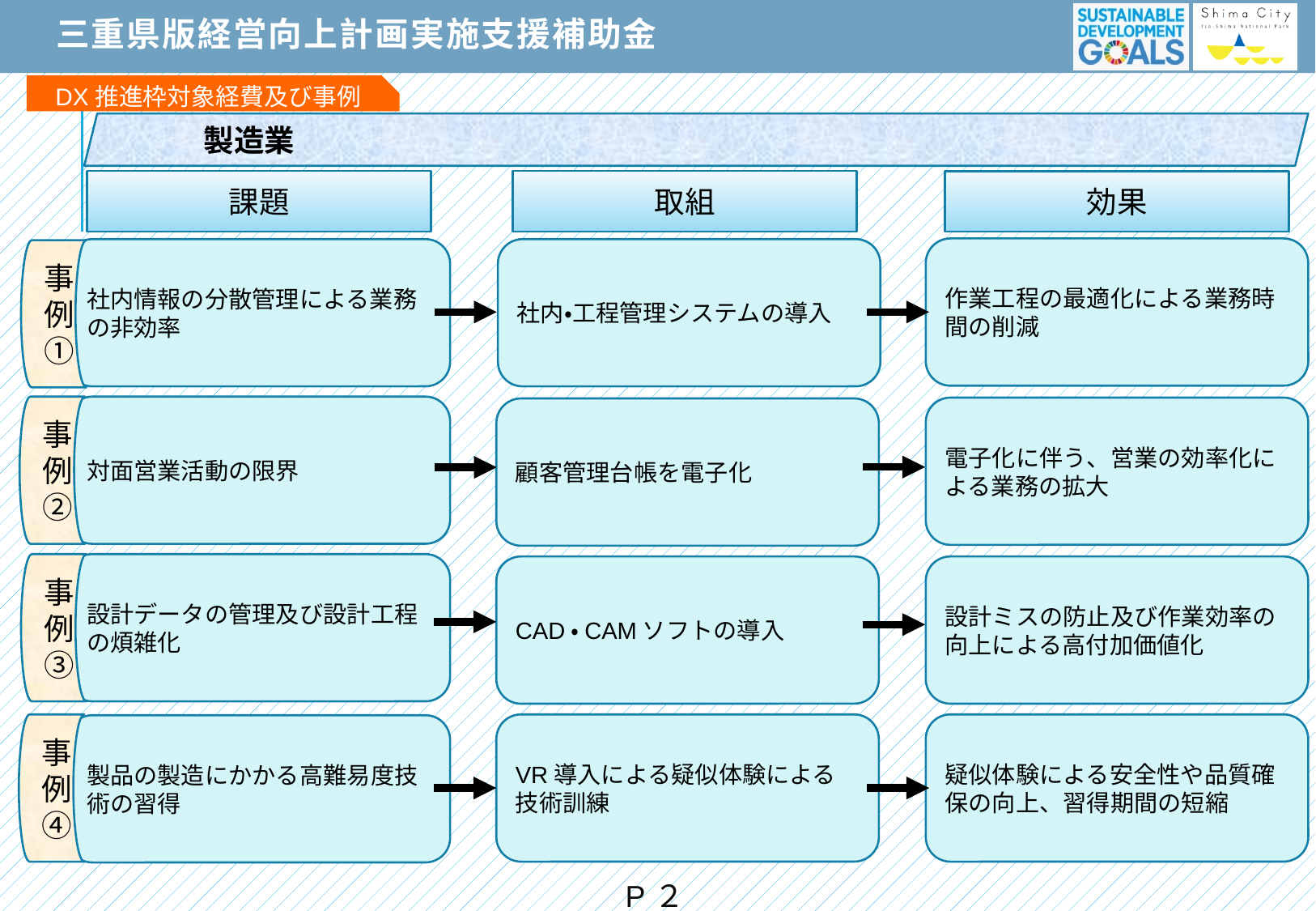

# 三重県版経営向上計画実施支援補助金
DX推進枠対象経費及び事例
製造業
課題
取組
効果
作業工程の最適化による業務時間の削減
社内・工程管理システムの導入
社内情報の分散管理による業務の非効率
事例①
事例②
対面営業活動の限界
電子化に伴う、営業の効率化による業務の拡大
顧客管理台帳を電子化
事例③
設計データの管理及び設計工程の煩雑化
CAD・CAMソフトの導入
設計ミスの防止及び作業効率の向上による高付加価値化
事例④
VR導入による疑似体験による技術訓練
疑似体験による安全性や品質確保の向上、習得期間の短縮
製品の製造にかかる高難易度技術の習得
P２